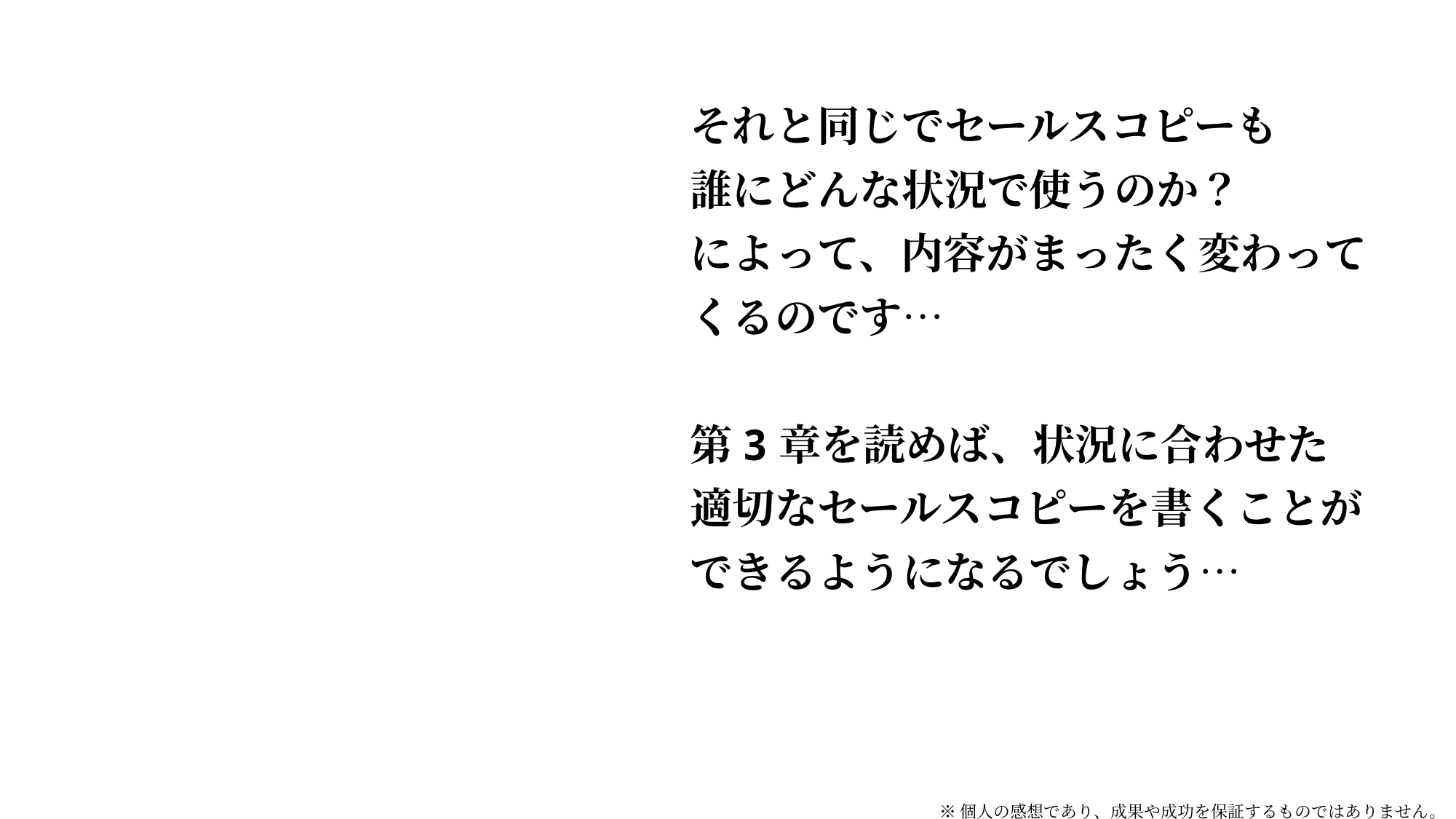

それと同じでセールスコピーも
誰にどんな状況で使うのか？
によって、内容がまったく変わって
くるのです…

第3章を読めば、状況に合わせた
適切なセールスコピーを書くことが
できるようになるでしょう…
※個人の感想であり、成果や成功を保証するものではありません。